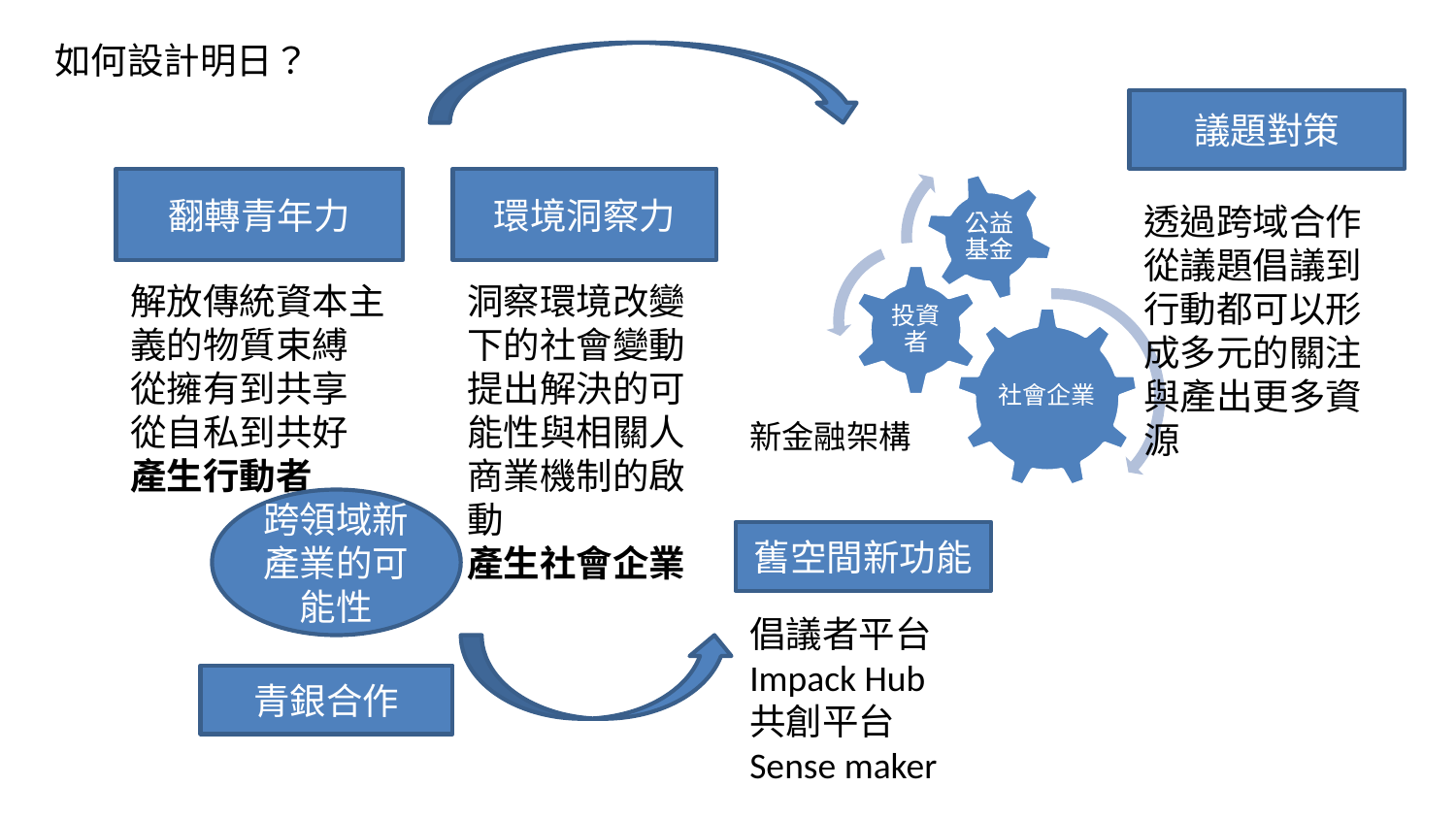

如何設計明日？

議題對策
社會企業
投資者
公益基金
翻轉青年力
環境洞察力
透過跨域合作從議題倡議到行動都可以形成多元的關注與產出更多資源
解放傳統資本主義的物質束縛
從擁有到共享
從自私到共好
產生行動者
洞察環境改變下的社會變動
提出解決的可能性與相關人
商業機制的啟動
產生社會企業
新金融架構
跨領域新產業的可能性
舊空間新功能
倡議者平台
Impack Hub
共創平台
Sense maker

青銀合作